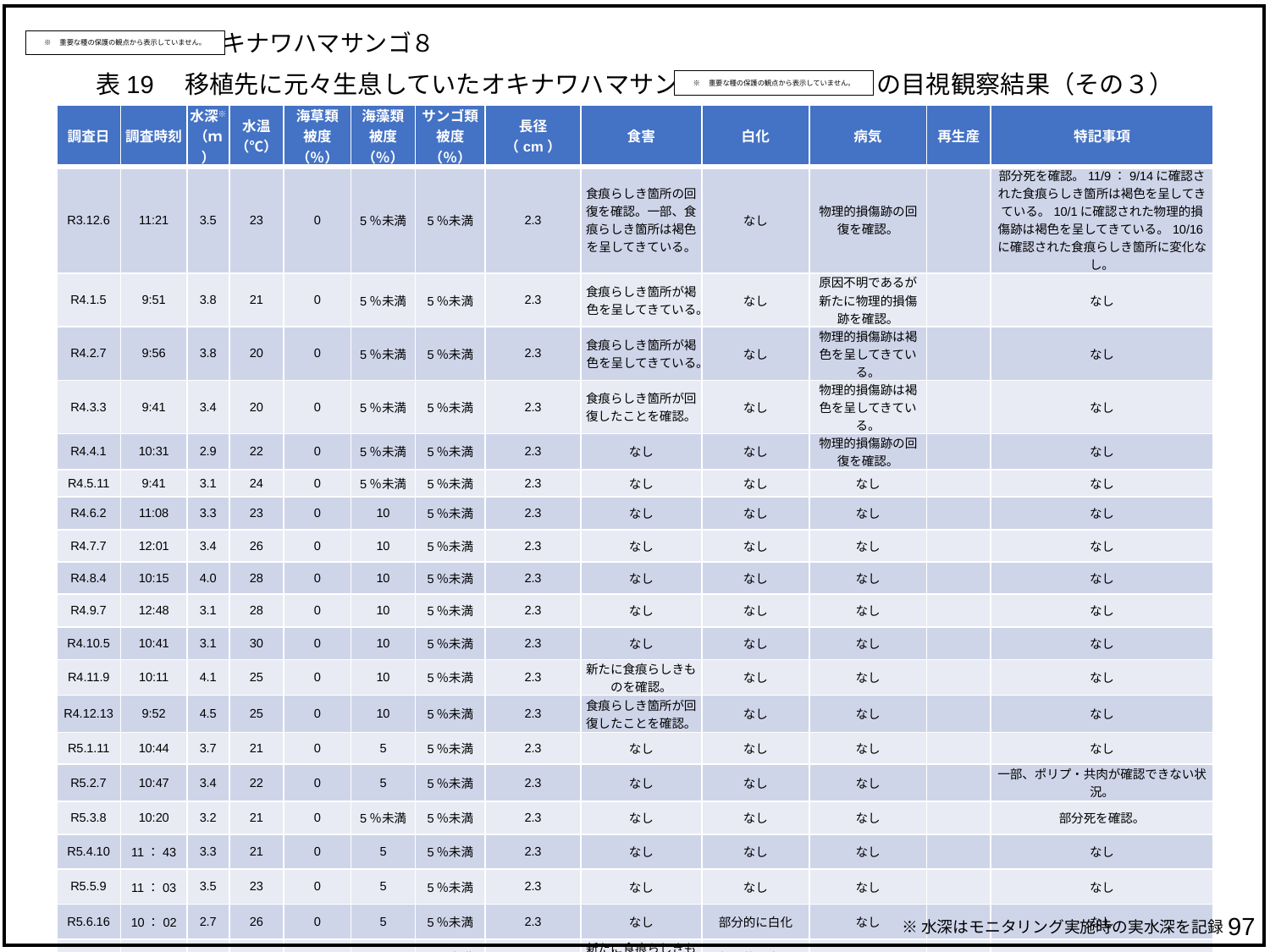

オキナワハマサンゴ８
※　重要な種の保護の観点から表示していません。
表19　移植先に元々生息していたオキナワハマサンゴ                           ８の目視観察結果（その３）
※　重要な種の保護の観点から表示していません。
| 調査日 | 調査時刻 | 水深※ （ｍ） | 水温 （℃） | 海草類 被度（％） | 海藻類 被度（％） | サンゴ類 被度（％） | 長径 （cm） | 食害 | 白化 | 病気 | 再生産 | 特記事項 |
| --- | --- | --- | --- | --- | --- | --- | --- | --- | --- | --- | --- | --- |
| R3.12.6 | 11:21 | 3.5 | 23 | 0 | 5％未満 | 5％未満 | 2.3 | 食痕らしき箇所の回復を確認。一部、食痕らしき箇所は褐色を呈してきている。 | なし | 物理的損傷跡の回復を確認。 |  | 部分死を確認。11/9：9/14に確認された食痕らしき箇所は褐色を呈してきている。10/1に確認された物理的損傷跡は褐色を呈してきている。10/16に確認された食痕らしき箇所に変化なし。 |
| R4.1.5 | 9:51 | 3.8 | 21 | 0 | 5％未満 | 5％未満 | 2.3 | 食痕らしき箇所が褐色を呈してきている。 | なし | 原因不明であるが新たに物理的損傷跡を確認。 |  | なし |
| R4.2.7 | 9:56 | 3.8 | 20 | 0 | 5％未満 | 5％未満 | 2.3 | 食痕らしき箇所が褐色を呈してきている。 | なし | 物理的損傷跡は褐色を呈してきている。 |  | なし |
| R4.3.3 | 9:41 | 3.4 | 20 | 0 | 5％未満 | 5％未満 | 2.3 | 食痕らしき箇所が回復したことを確認。 | なし | 物理的損傷跡は褐色を呈してきている。 |  | なし |
| R4.4.1 | 10:31 | 2.9 | 22 | 0 | 5％未満 | 5％未満 | 2.3 | なし | なし | 物理的損傷跡の回復を確認。 |  | なし |
| R4.5.11 | 9:41 | 3.1 | 24 | 0 | 5％未満 | 5％未満 | 2.3 | なし | なし | なし |  | なし |
| R4.6.2 | 11:08 | 3.3 | 23 | 0 | 10 | 5％未満 | 2.3 | なし | なし | なし |  | なし |
| R4.7.7 | 12:01 | 3.4 | 26 | 0 | 10 | 5％未満 | 2.3 | なし | なし | なし |  | なし |
| R4.8.4 | 10:15 | 4.0 | 28 | 0 | 10 | 5％未満 | 2.3 | なし | なし | なし |  | なし |
| R4.9.7 | 12:48 | 3.1 | 28 | 0 | 10 | 5％未満 | 2.3 | なし | なし | なし |  | なし |
| R4.10.5 | 10:41 | 3.1 | 30 | 0 | 10 | 5％未満 | 2.3 | なし | なし | なし |  | なし |
| R4.11.9 | 10:11 | 4.1 | 25 | 0 | 10 | 5％未満 | 2.3 | 新たに食痕らしきものを確認。 | なし | なし |  | なし |
| R4.12.13 | 9:52 | 4.5 | 25 | 0 | 10 | 5％未満 | 2.3 | 食痕らしき箇所が回復したことを確認。 | なし | なし |  | なし |
| R5.1.11 | 10:44 | 3.7 | 21 | 0 | 5 | 5％未満 | 2.3 | なし | なし | なし |  | なし |
| R5.2.7 | 10:47 | 3.4 | 22 | 0 | 5 | 5％未満 | 2.3 | なし | なし | なし |  | 一部、ポリプ・共肉が確認できない状況。 |
| R5.3.8 | 10:20 | 3.2 | 21 | 0 | 5％未満 | 5％未満 | 2.3 | なし | なし | なし |  | 部分死を確認。 |
| R5.4.10 | 11：43 | 3.3 | 21 | 0 | 5 | 5％未満 | 2.3 | なし | なし | なし |  | なし |
| R5.5.9 | 11：03 | 3.5 | 23 | 0 | 5 | 5％未満 | 2.3 | なし | なし | なし |  | なし |
| R5.6.16 | 10：02 | 2.7 | 26 | 0 | 5 | 5％未満 | 2.3 | なし | 部分的に白化 | なし |  | なし |
| R5.7.11 | 10：52 | 3.6 | 30 | 0 | 10 | 5％未満 | 2.3 | 新たに食痕らしきものを確認。 | 部分的に白化 | なし |  | なし |
97
※水深はモニタリング実施時の実水深を記録